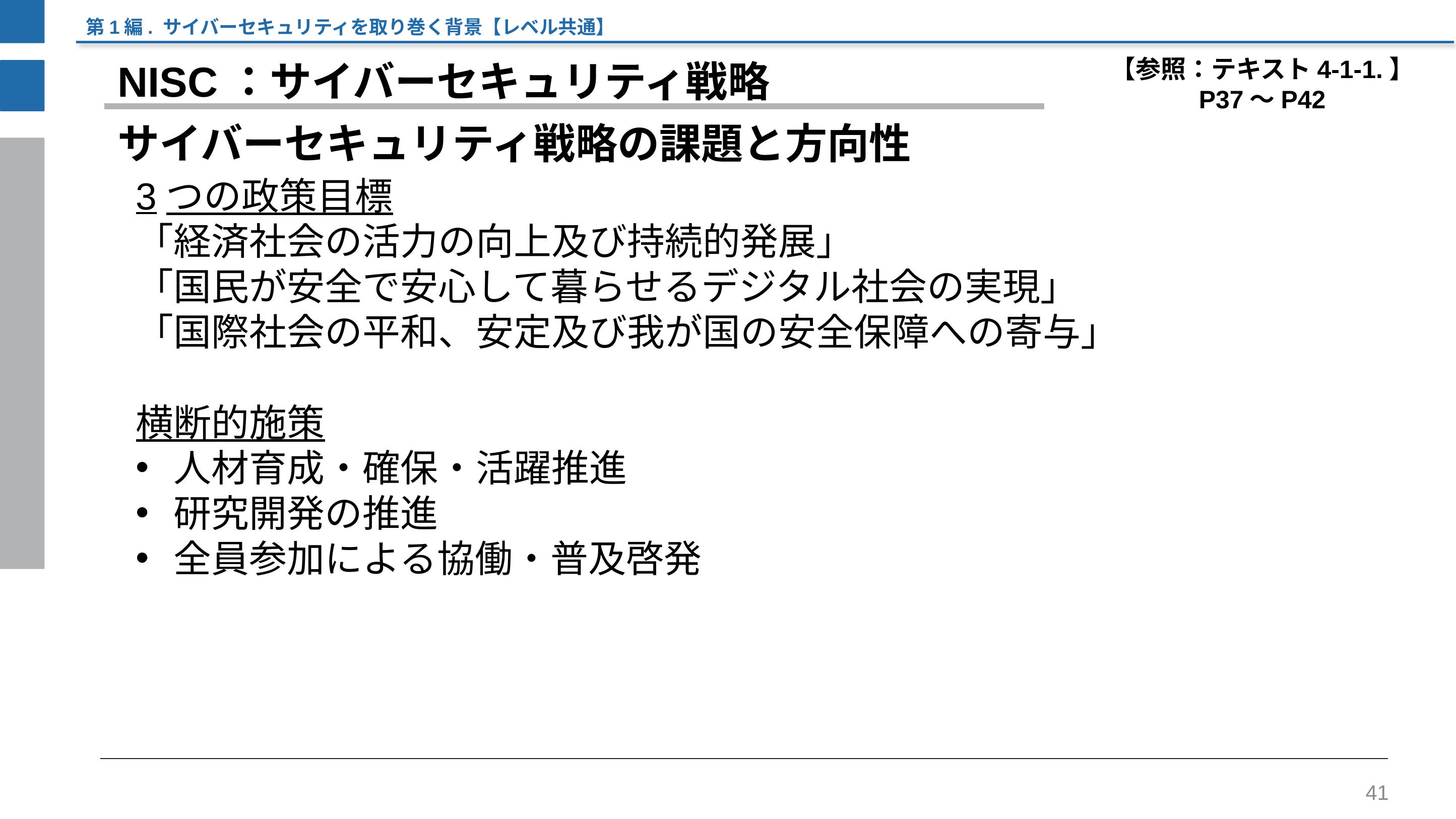

第1編. サイバーセキュリティを取り巻く背景【レベル共通】
【参照：テキスト4-1-1.】
P37～P42
NISC：サイバーセキュリティ戦略
サイバーセキュリティ戦略の課題と方向性
3つの政策目標
「経済社会の活力の向上及び持続的発展」
「国民が安全で安心して暮らせるデジタル社会の実現」
「国際社会の平和、安定及び我が国の安全保障への寄与」
横断的施策
人材育成・確保・活躍推進
研究開発の推進
全員参加による協働・普及啓発
41